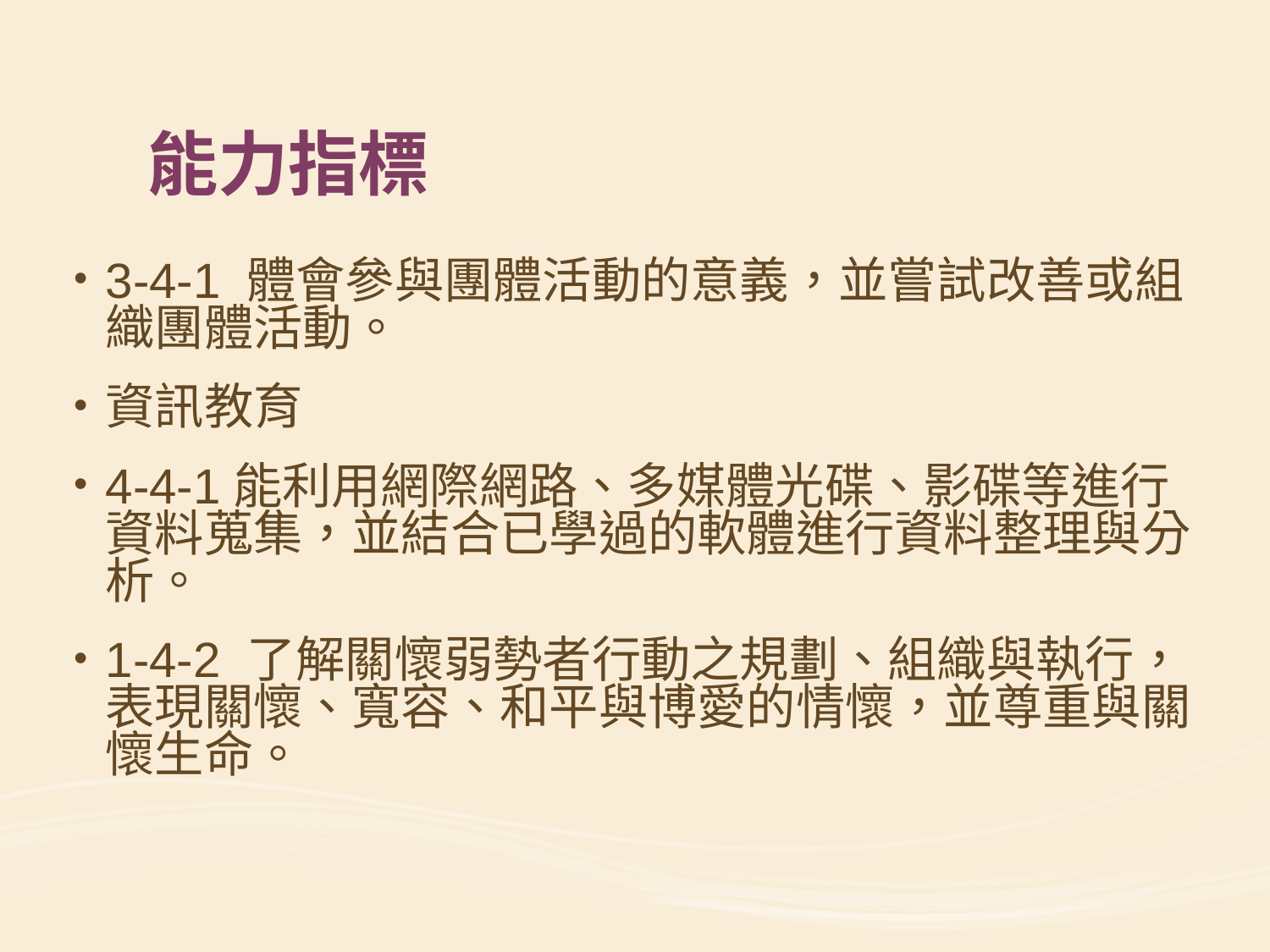

# 能力指標
3-4-1 體會參與團體活動的意義，並嘗試改善或組織團體活動。
資訊教育
4-4-1能利用網際網路、多媒體光碟、影碟等進行資料蒐集，並結合已學過的軟體進行資料整理與分析。
1-4-2 了解關懷弱勢者行動之規劃、組織與執行，表現關懷、寬容、和平與博愛的情懷，並尊重與關懷生命。